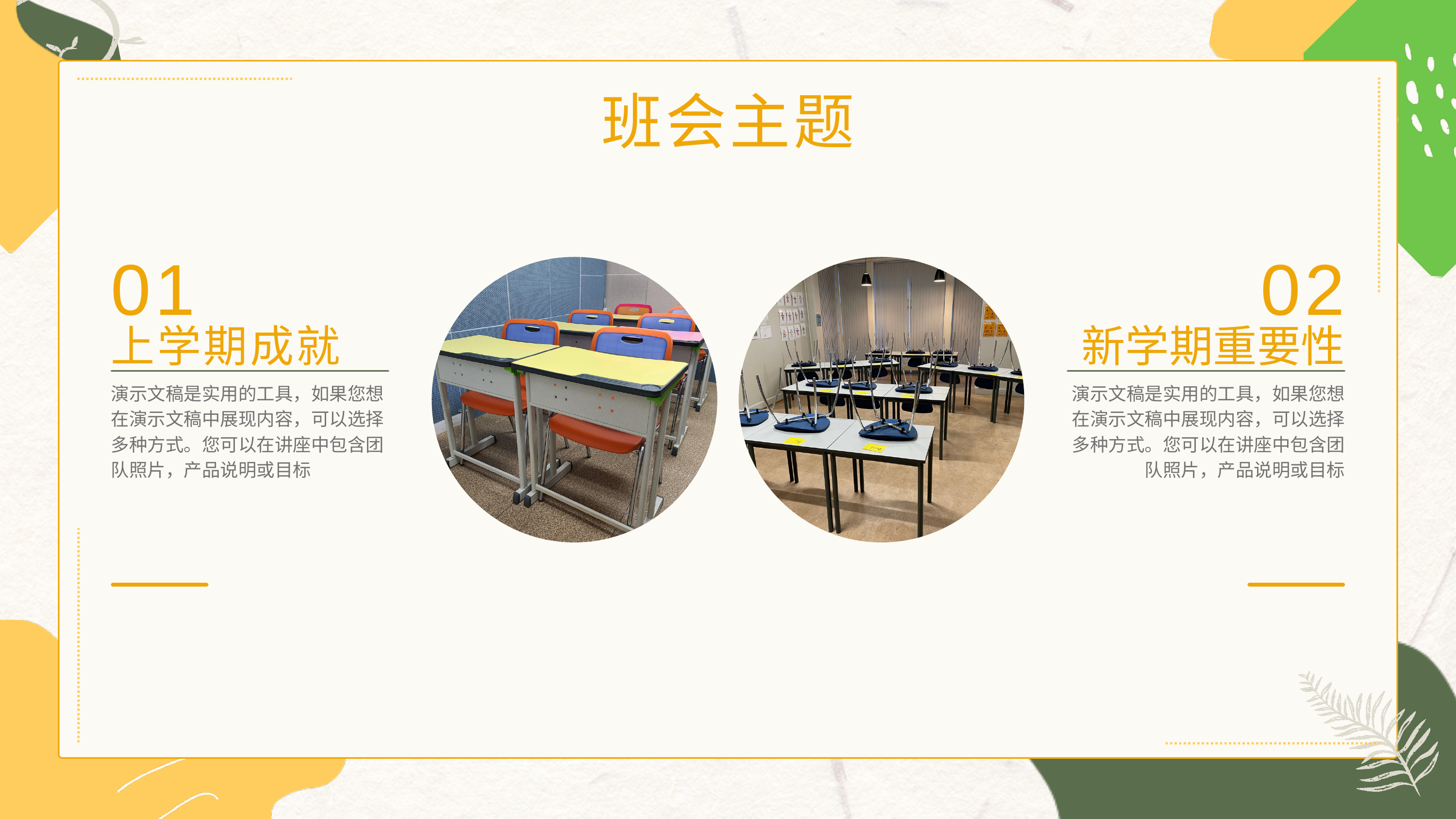

班会主题

01
02

上学期成就
新学期重要性

演示文稿是实用的工具，如果您想在演示文稿中展现内容，可以选择多种方式。您可以在讲座中包含团队照片，产品说明或目标
演示文稿是实用的工具，如果您想在演示文稿中展现内容，可以选择多种方式。您可以在讲座中包含团队照片，产品说明或目标